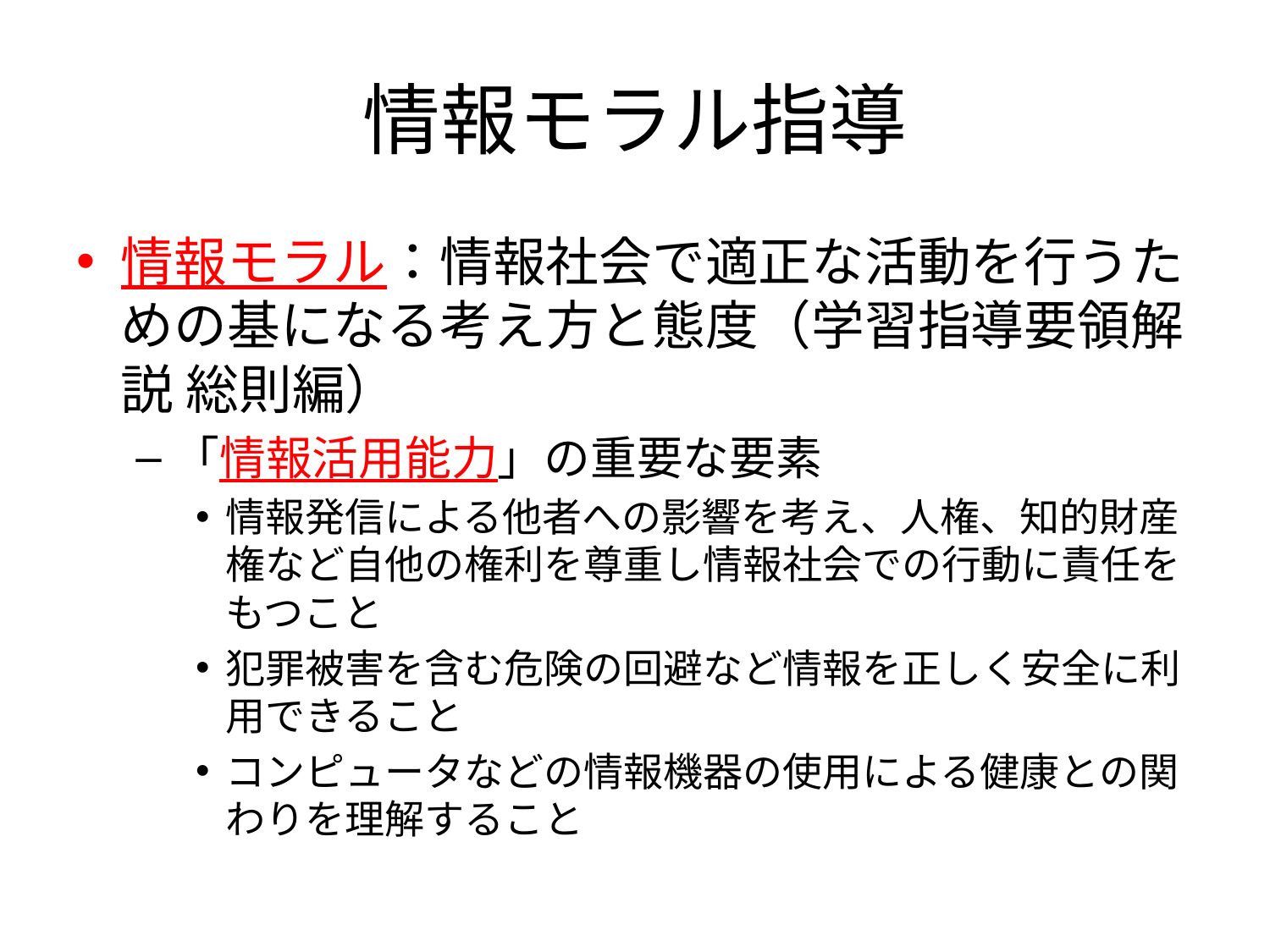

# 情報モラル指導
情報モラル：情報社会で適正な活動を行うための基になる考え方と態度（学習指導要領解説 総則編）
「情報活用能力」の重要な要素
情報発信による他者への影響を考え、人権、知的財産権など自他の権利を尊重し情報社会での行動に責任をもつこと
犯罪被害を含む危険の回避など情報を正しく安全に利用できること
コンピュータなどの情報機器の使用による健康との関わりを理解すること